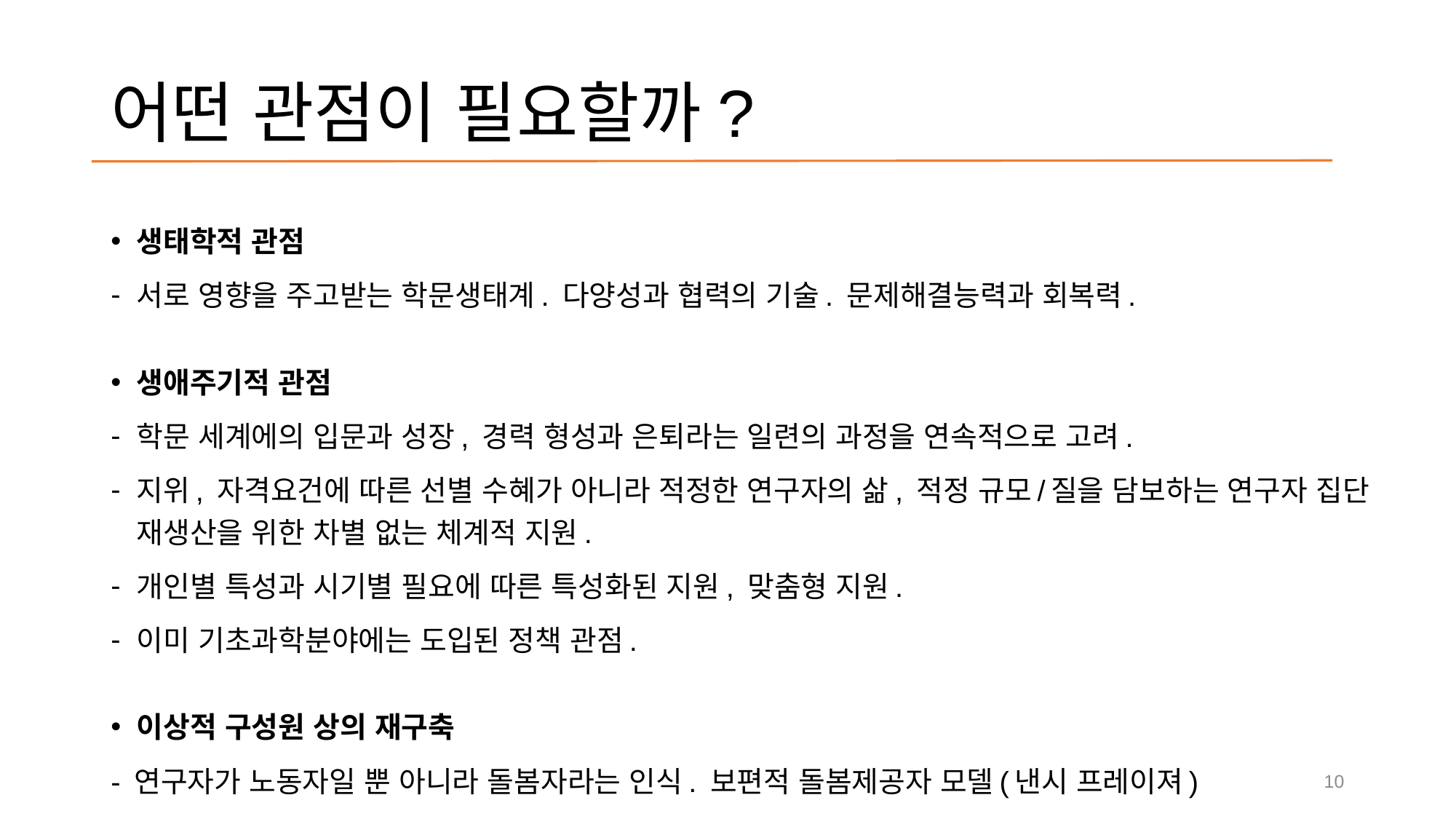

# 어떤 관점이 필요할까?

생태학적 관점
서로 영향을 주고받는 학문생태계. 다양성과 협력의 기술. 문제해결능력과 회복력.

생애주기적 관점
학문 세계에의 입문과 성장, 경력 형성과 은퇴라는 일련의 과정을 연속적으로 고려.
지위, 자격요건에 따른 선별 수혜가 아니라 적정한 연구자의 삶, 적정 규모/질을 담보하는 연구자 집단 재생산을 위한 차별 없는 체계적 지원.
개인별 특성과 시기별 필요에 따른 특성화된 지원, 맞춤형 지원.
이미 기초과학분야에는 도입된 정책 관점.

이상적 구성원 상의 재구축
- 연구자가 노동자일 뿐 아니라 돌봄자라는 인식. 보편적 돌봄제공자 모델(낸시 프레이져)

10